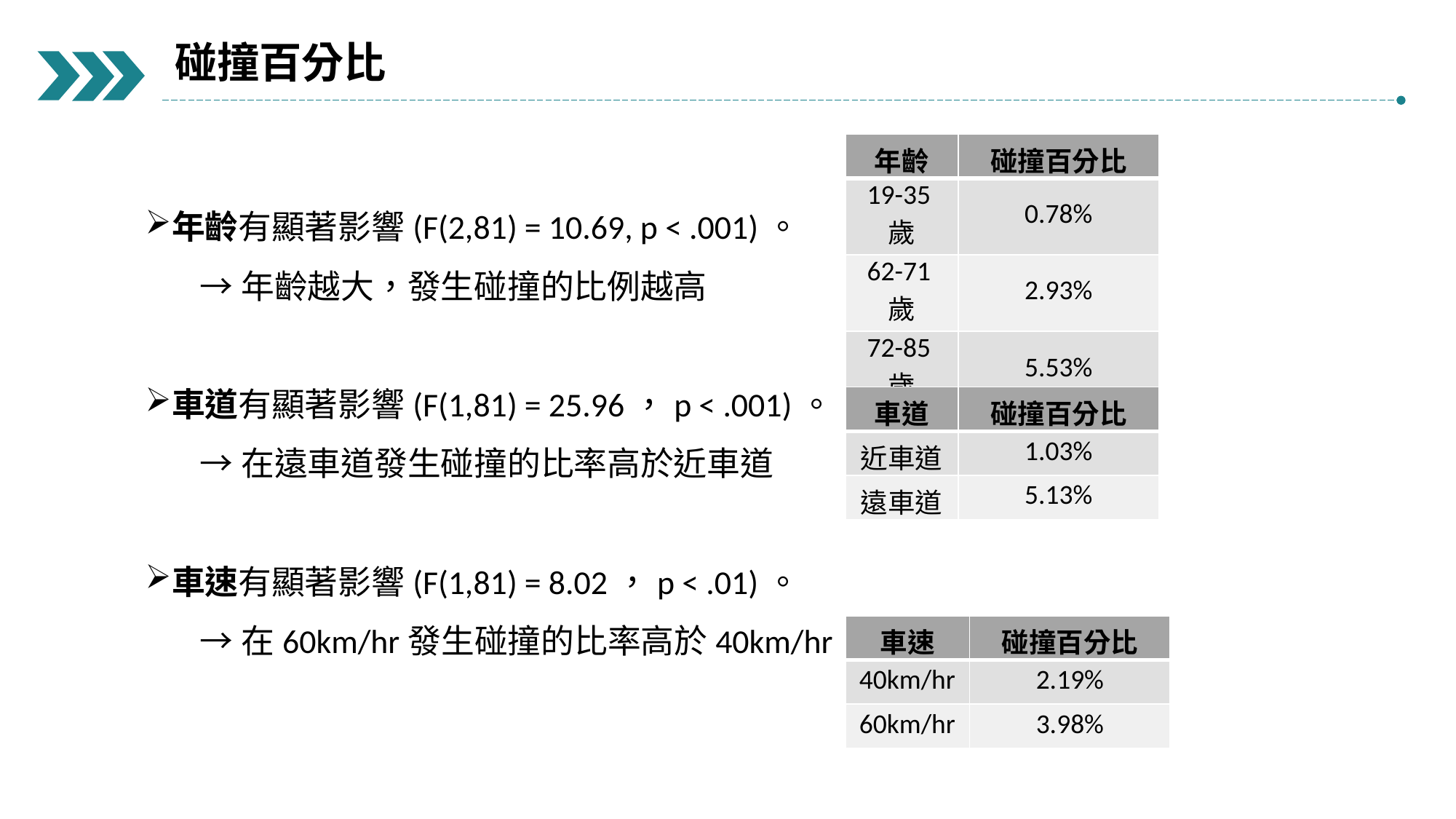

碰撞百分比

| 年齡 | 碰撞百分比 |
| --- | --- |
| 19-35歲 | 0.78% |
| 62-71歲 | 2.93% |
| 72-85歲 | 5.53% |
年齡有顯著影響(F(2,81) = 10.69, p < .001)。
→年齡越大，發生碰撞的比例越高

車道有顯著影響(F(1,81) = 25.96，p < .001)。
→在遠車道發生碰撞的比率高於近車道

車速有顯著影響(F(1,81) = 8.02，p < .01)。
→在60km/hr發生碰撞的比率高於40km/hr
| 車道 | 碰撞百分比 |
| --- | --- |
| 近車道 | 1.03% |
| 遠車道 | 5.13% |
| 車速 | 碰撞百分比 |
| --- | --- |
| 40km/hr | 2.19% |
| 60km/hr | 3.98% |